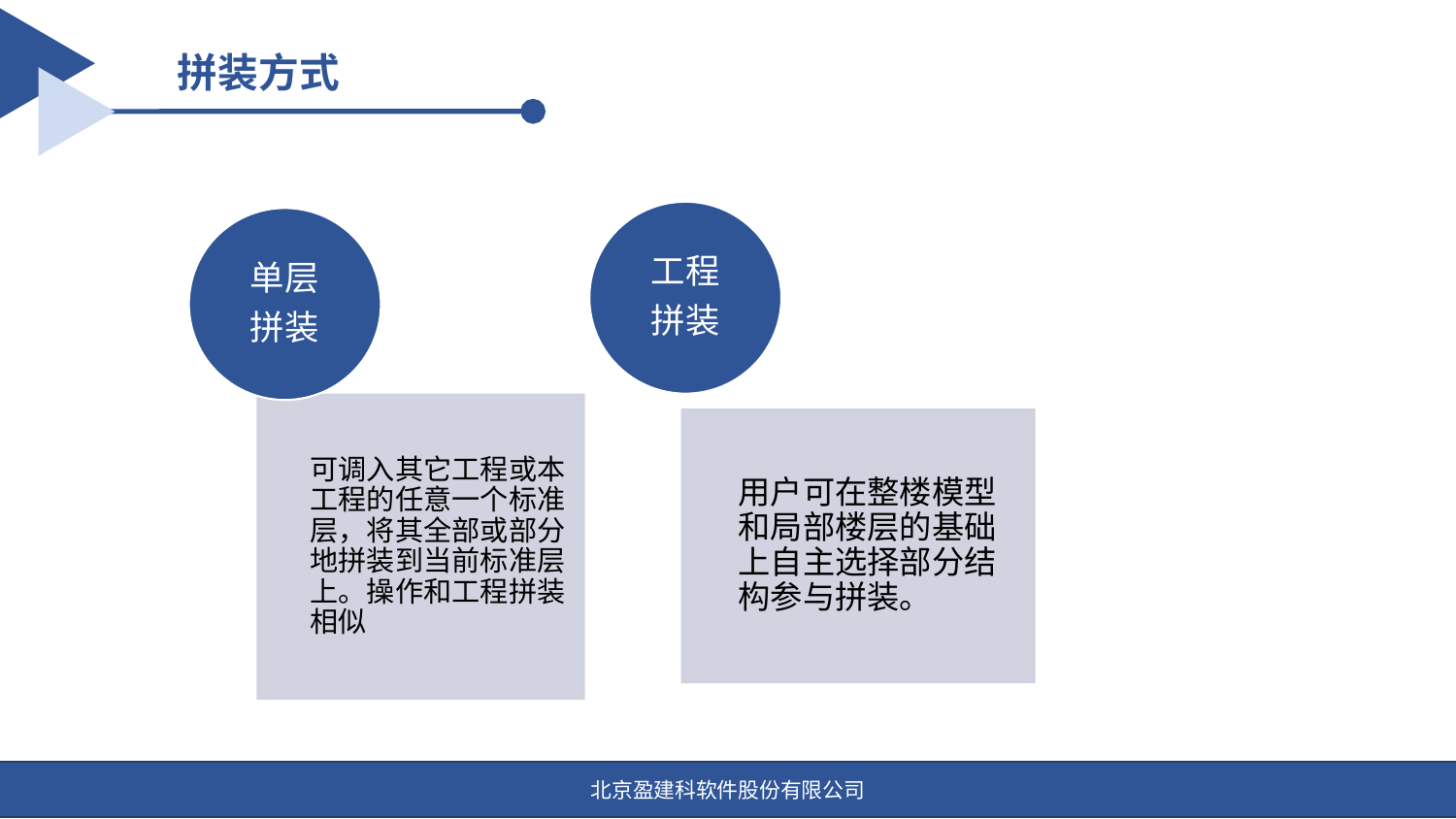

拼装方式

可调入其它工程或本工程的任意一个标准层，将其全部或部分地拼装到当前标准层上。操作和工程拼装相似
工程
拼装
用户可在整楼模型和局部楼层的基础上自主选择部分结构参与拼装。
单层
拼装